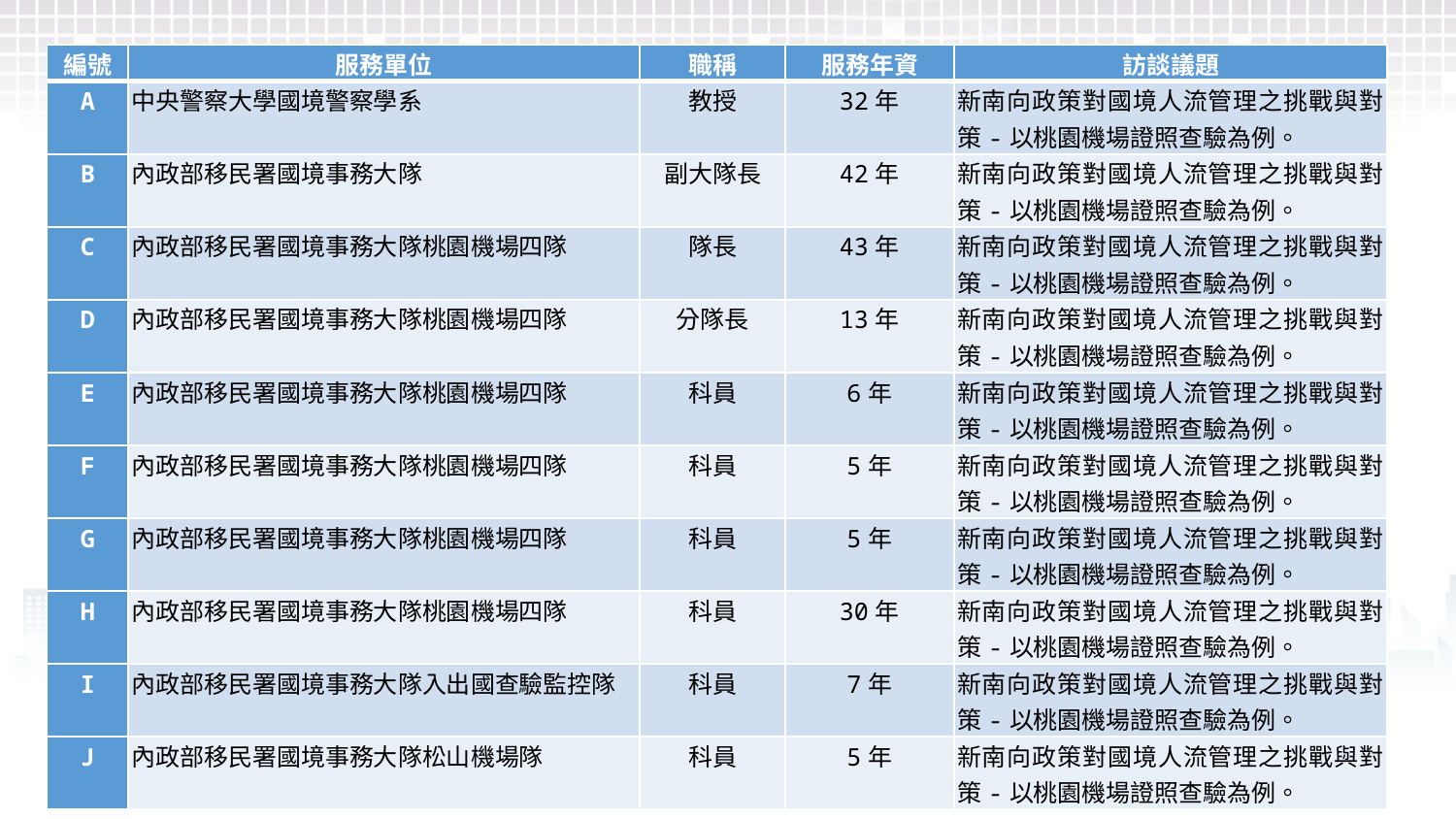

| 編號 | 服務單位 | 職稱 | 服務年資 | 訪談議題 |
| --- | --- | --- | --- | --- |
| A | 中央警察大學國境警察學系 | 教授 | 32年 | 新南向政策對國境人流管理之挑戰與對策-以桃園機場證照查驗為例。 |
| B | 內政部移民署國境事務大隊 | 副大隊長 | 42年 | 新南向政策對國境人流管理之挑戰與對策-以桃園機場證照查驗為例。 |
| C | 內政部移民署國境事務大隊桃園機場四隊 | 隊長 | 43年 | 新南向政策對國境人流管理之挑戰與對策-以桃園機場證照查驗為例。 |
| D | 內政部移民署國境事務大隊桃園機場四隊 | 分隊長 | 13年 | 新南向政策對國境人流管理之挑戰與對策-以桃園機場證照查驗為例。 |
| E | 內政部移民署國境事務大隊桃園機場四隊 | 科員 | 6年 | 新南向政策對國境人流管理之挑戰與對策-以桃園機場證照查驗為例。 |
| F | 內政部移民署國境事務大隊桃園機場四隊 | 科員 | 5年 | 新南向政策對國境人流管理之挑戰與對策-以桃園機場證照查驗為例。 |
| G | 內政部移民署國境事務大隊桃園機場四隊 | 科員 | 5年 | 新南向政策對國境人流管理之挑戰與對策-以桃園機場證照查驗為例。 |
| H | 內政部移民署國境事務大隊桃園機場四隊 | 科員 | 30年 | 新南向政策對國境人流管理之挑戰與對策-以桃園機場證照查驗為例。 |
| I | 內政部移民署國境事務大隊入出國查驗監控隊 | 科員 | 7年 | 新南向政策對國境人流管理之挑戰與對策-以桃園機場證照查驗為例。 |
| J | 內政部移民署國境事務大隊松山機場隊 | 科員 | 5年 | 新南向政策對國境人流管理之挑戰與對策-以桃園機場證照查驗為例。 |